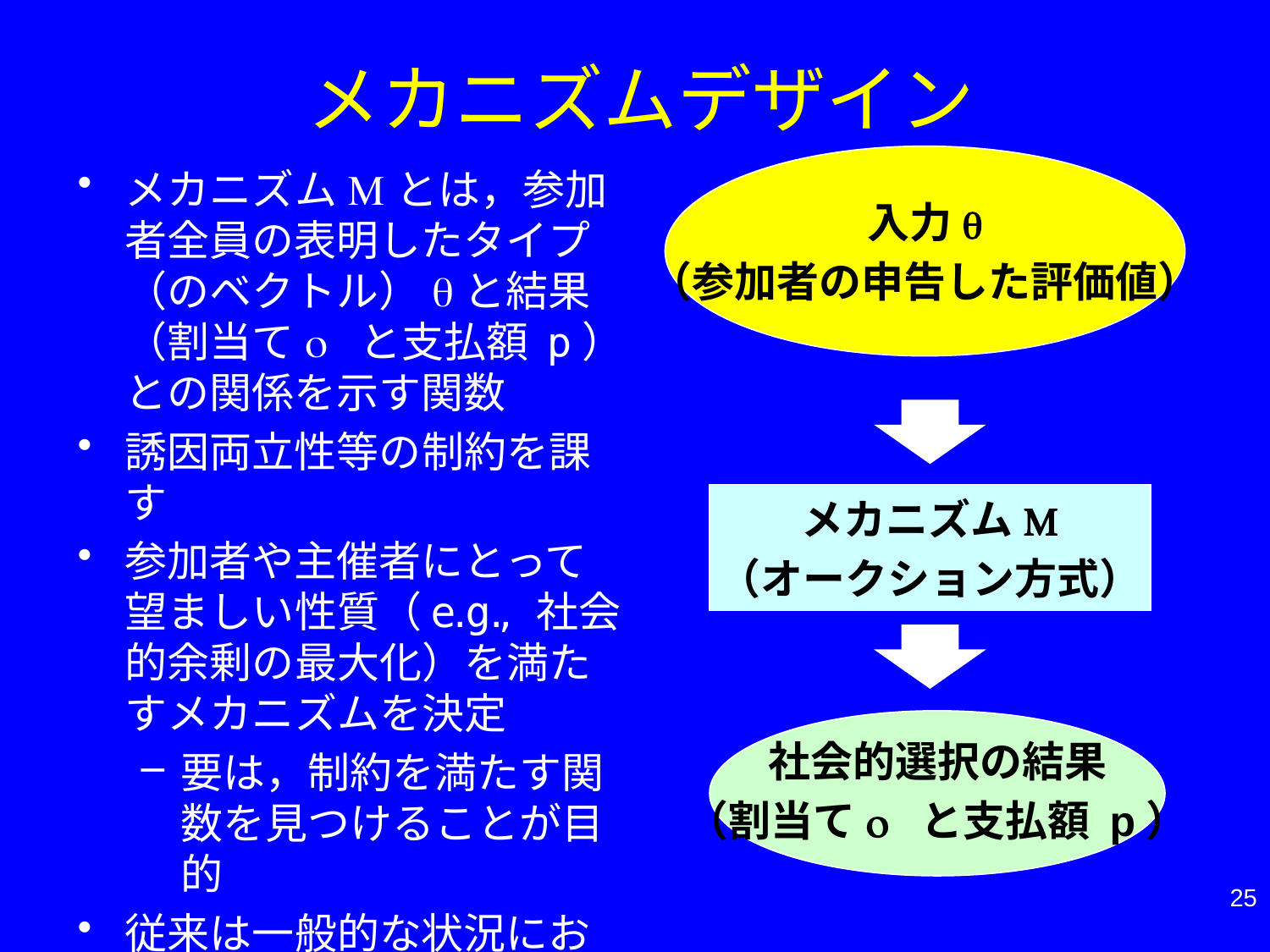

メカニズムデザイン
入力θ
（参加者の申告した評価値）
メカニズムΜとは，参加者全員の表明したタイプ（のベクトル）θと結果（割当てο と支払額 p）との関係を示す関数
誘因両立性等の制約を課す
参加者や主催者にとって望ましい性質（e.g., 社会的余剰の最大化）を満たすメカニズムを決定
要は，制約を満たす関数を見つけることが目的
従来は一般的な状況における入力に対して手作業で設計

メカニズムΜ
（オークション方式）

社会的選択の結果
（割当てο と支払額 p）
25